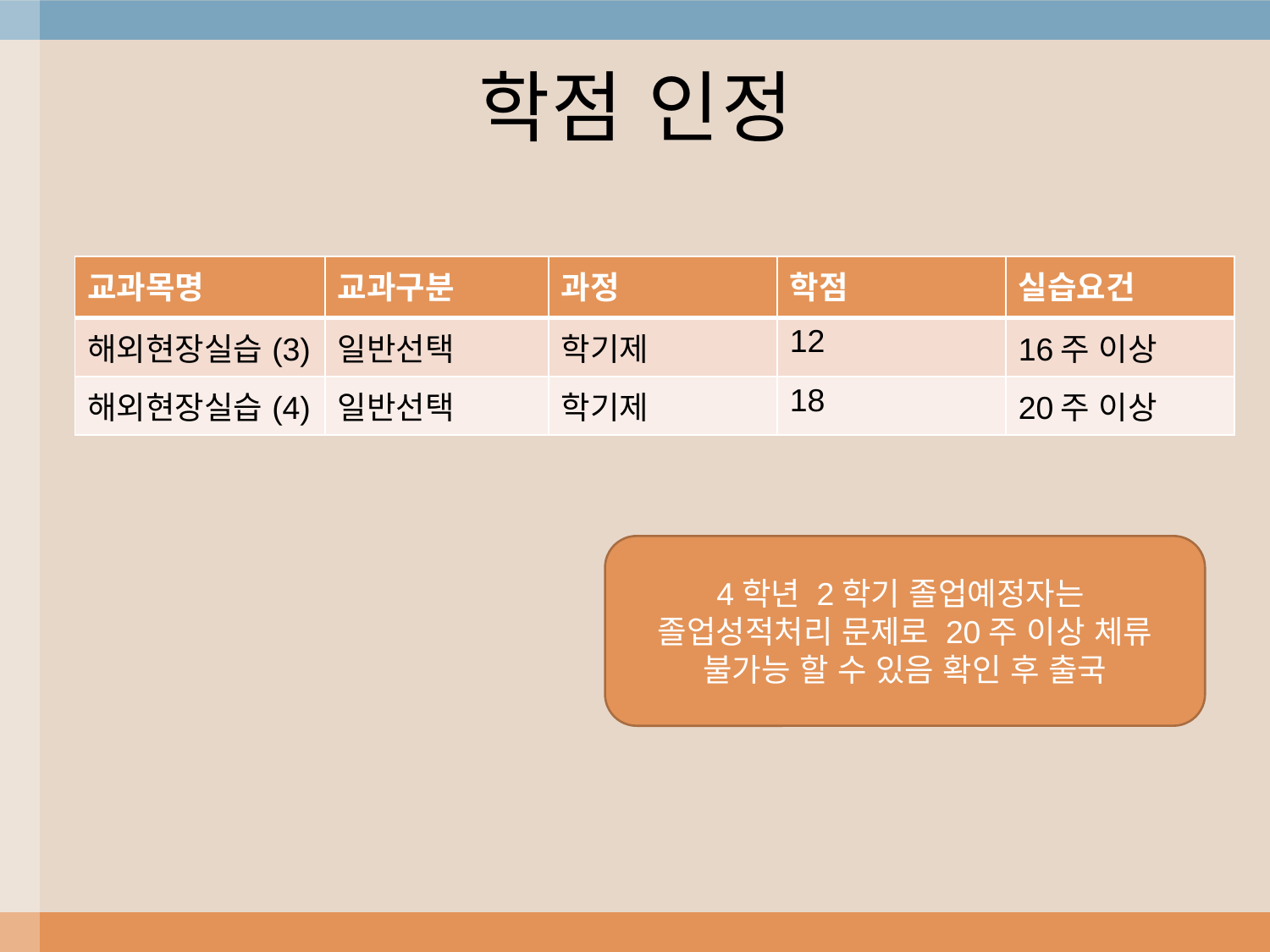

# 학점 인정
| 교과목명 | 교과구분 | 과정 | 학점 | 실습요건 |
| --- | --- | --- | --- | --- |
| 해외현장실습(3) | 일반선택 | 학기제 | 12 | 16주 이상 |
| 해외현장실습(4) | 일반선택 | 학기제 | 18 | 20주 이상 |
4학년 2학기 졸업예정자는  졸업성적처리 문제로 20주 이상 체류 불가능 할 수 있음 확인 후 출국